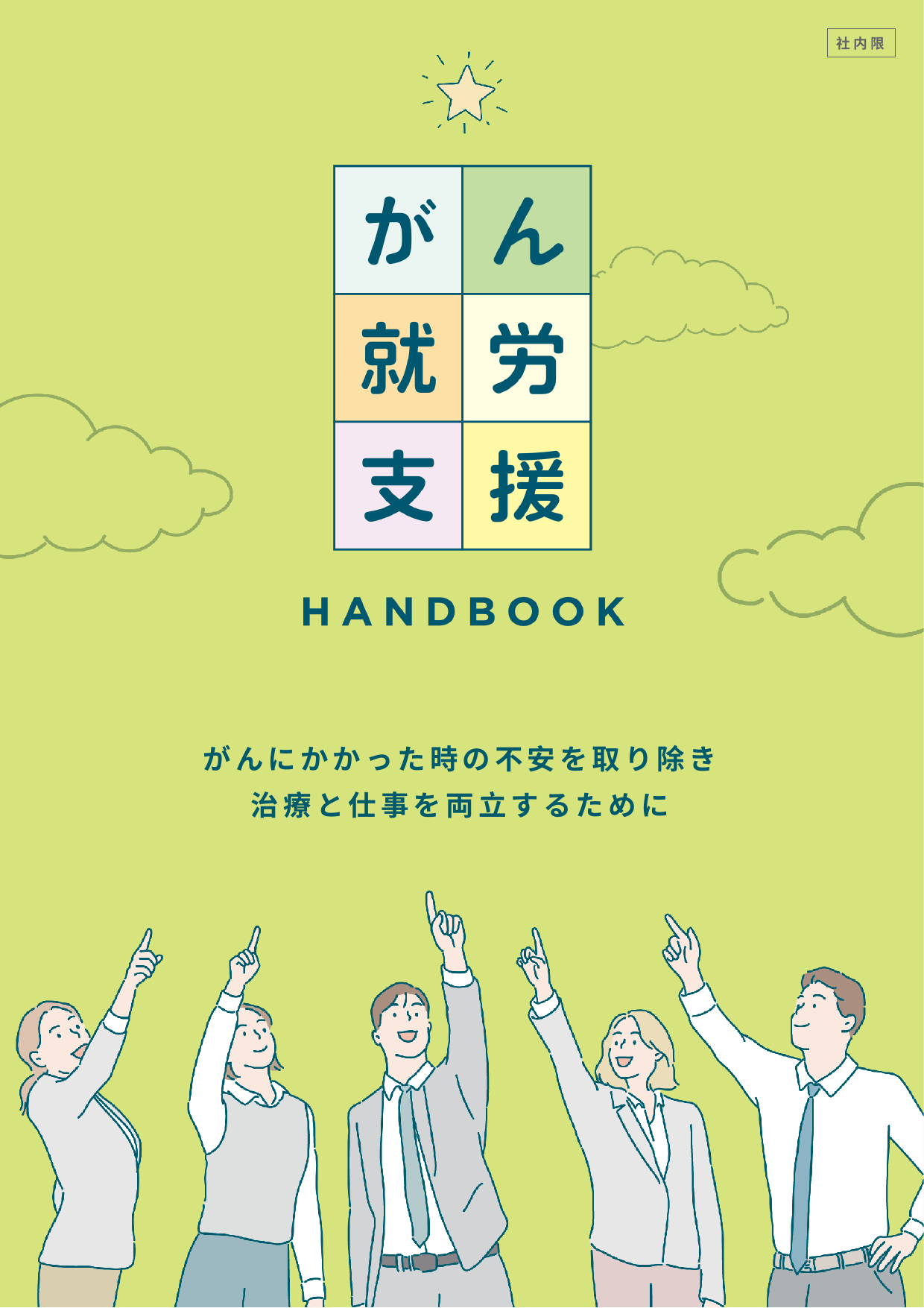

社 内 限
がんにかかった時の不安を取り除き治療と仕事を両立するために